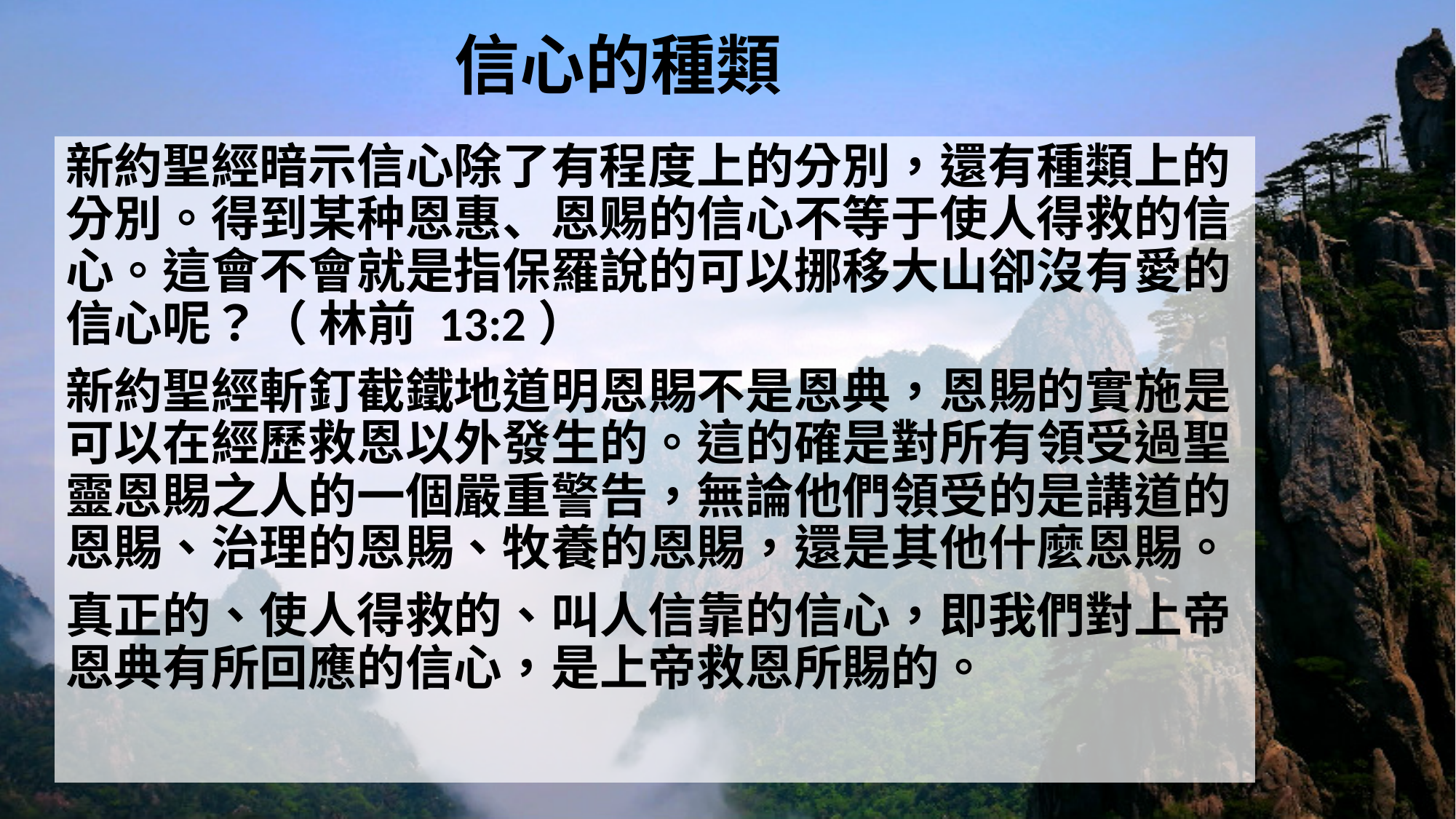

# 信心的種類
新約聖經暗示信心除了有程度上的分別，還有種類上的分別。得到某种恩惠、恩赐的信心不等于使人得救的信心。這會不會就是指保羅說的可以挪移大山卻沒有愛的信心呢？（ 林前 13:2）
新約聖經斬釘截鐵地道明恩賜不是恩典，恩賜的實施是可以在經歷救恩以外發生的。這的確是對所有領受過聖靈恩賜之人的一個嚴重警告，無論他們領受的是講道的恩賜、治理的恩賜、牧養的恩賜，還是其他什麼恩賜。
真正的、使人得救的、叫人信靠的信心，即我們對上帝恩典有所回應的信心，是上帝救恩所賜的。